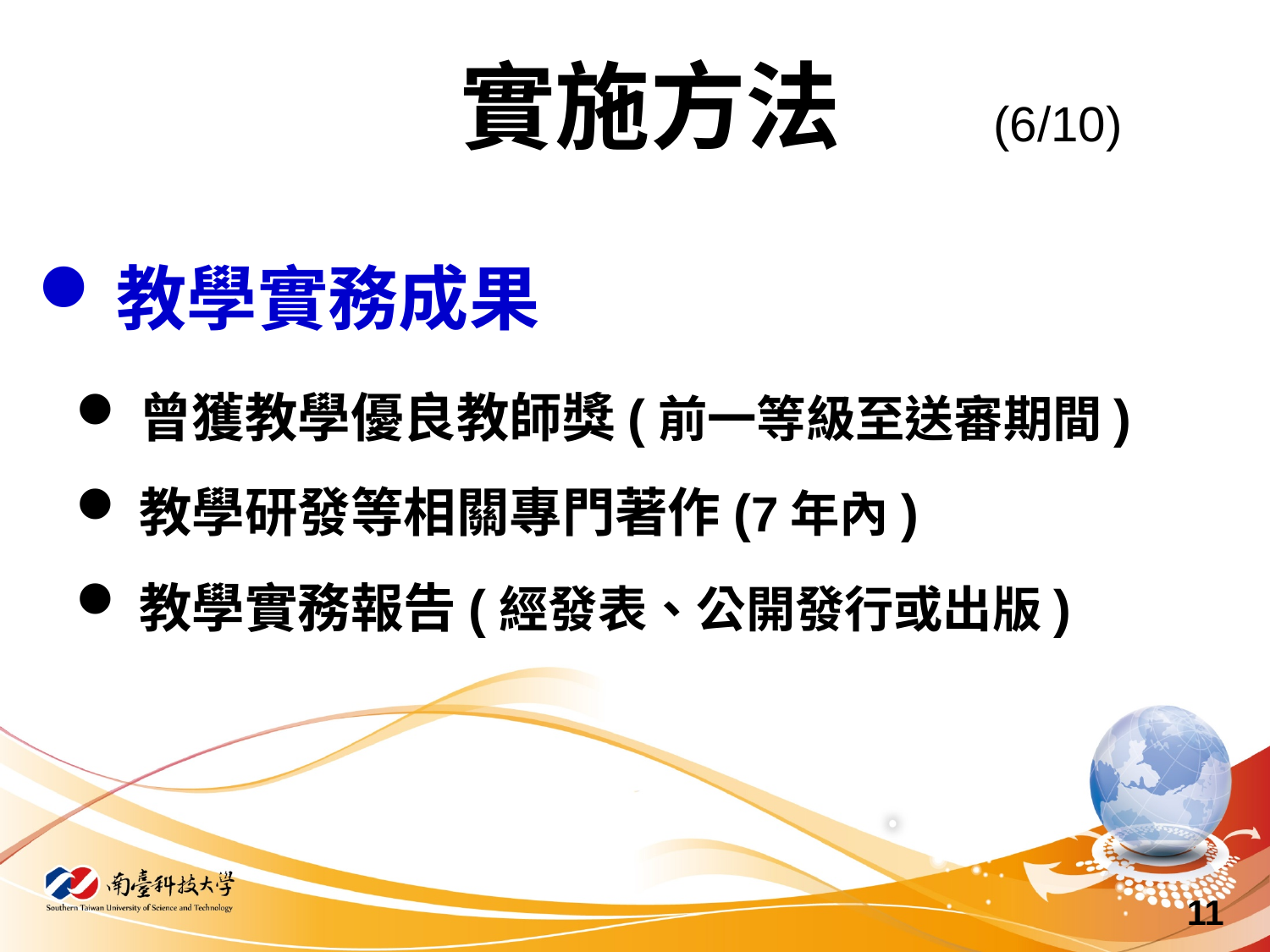

實施方法      (6/10)
教學實務成果
曾獲教學優良教師獎(前一等級至送審期間)
教學研發等相關專門著作(7年內)
教學實務報告(經發表、公開發行或出版)
11